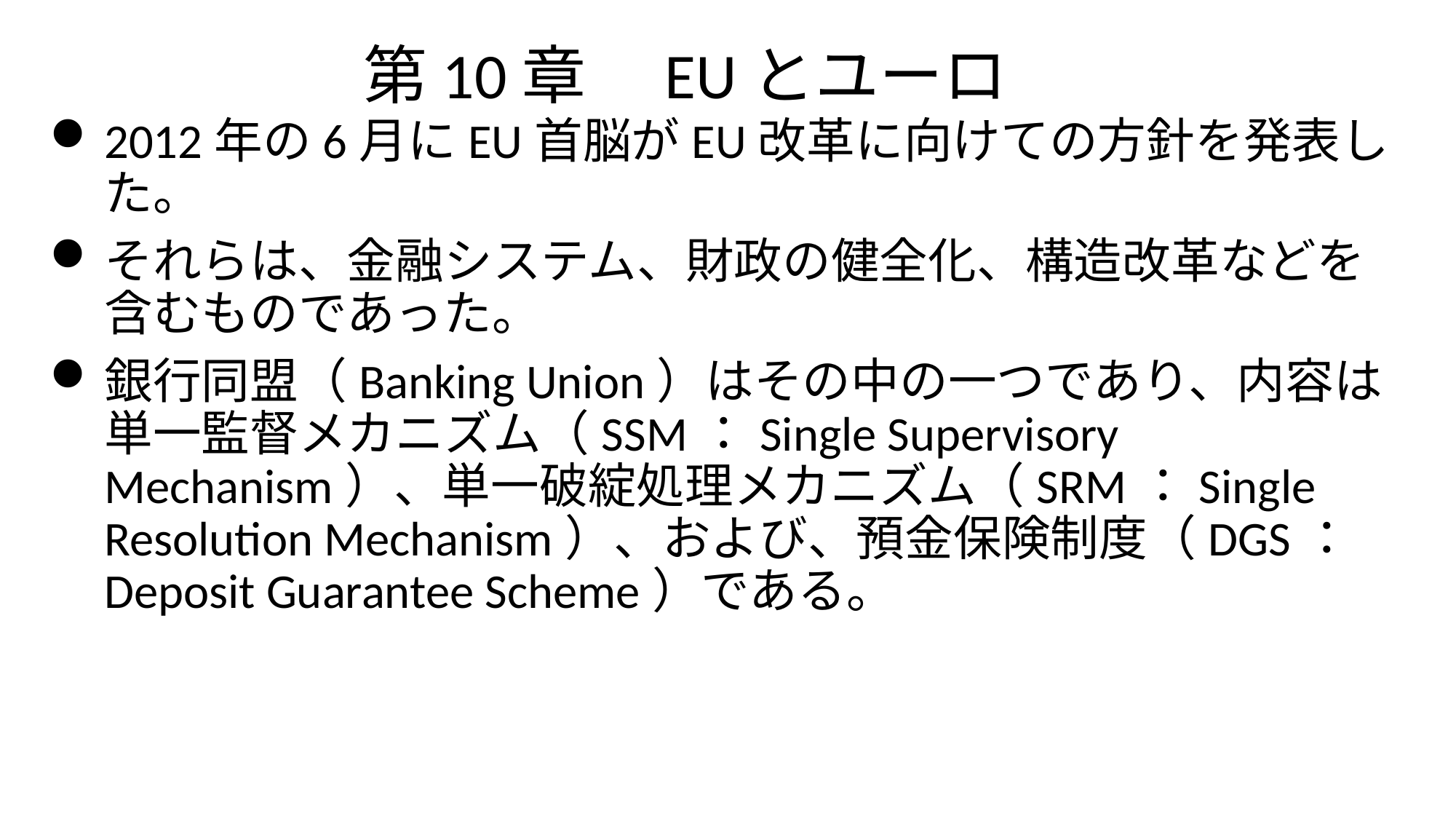

# 第10章　EUとユーロ
2012年の6月にEU首脳がEU改革に向けての方針を発表した。
それらは、金融システム、財政の健全化、構造改革などを含むものであった。
銀行同盟（Banking Union）はその中の一つであり、内容は単一監督メカニズム（SSM：Single Supervisory Mechanism）、単一破綻処理メカニズム（SRM：Single Resolution Mechanism）、および、預金保険制度（DGS：Deposit Guarantee Scheme）である。